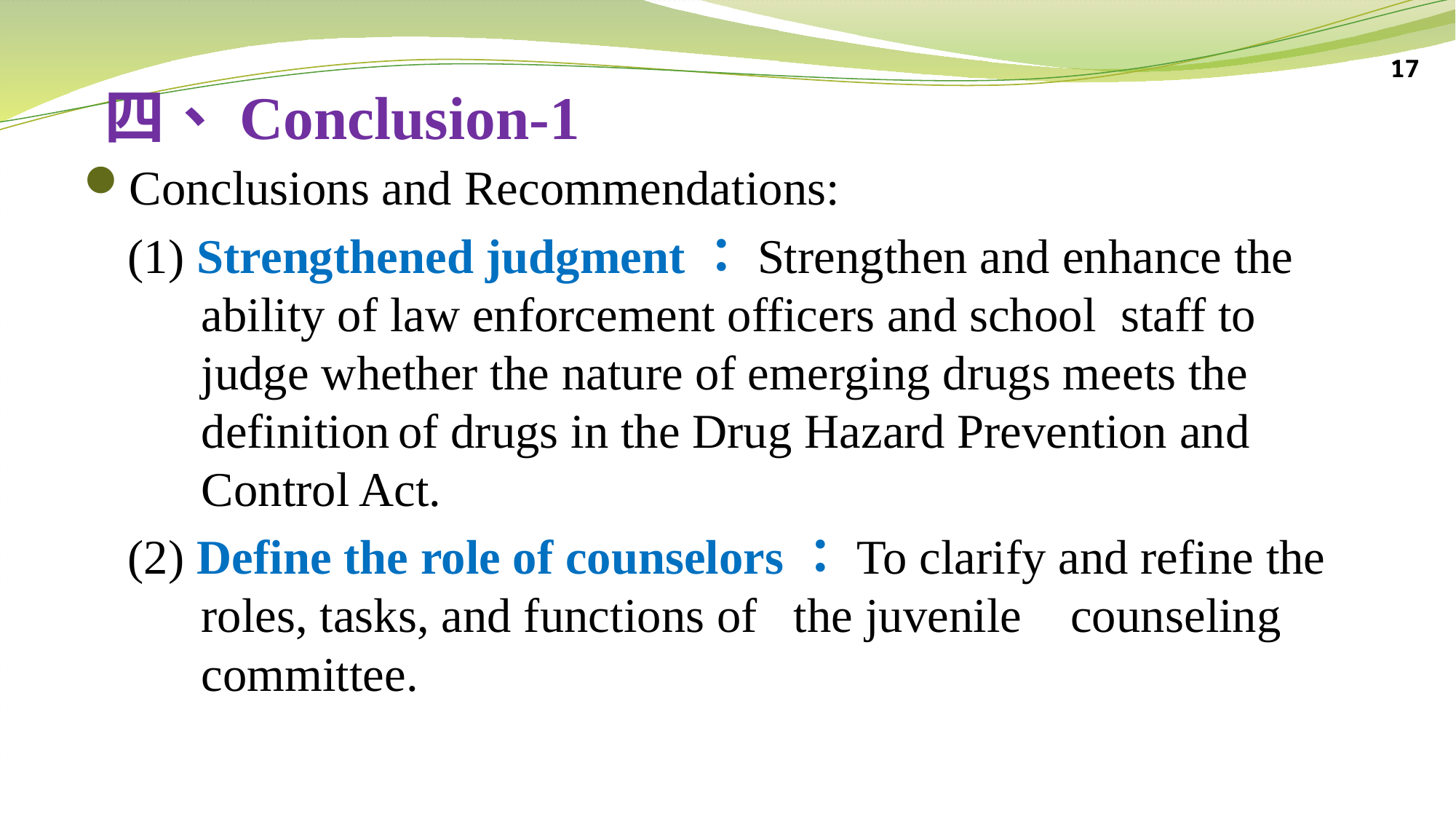

# 四、Conclusion-1
17
Conclusions and Recommendations:
 (1) Strengthened judgment：Strengthen and enhance the ability of law enforcement officers and school  staff to judge whether the nature of emerging drugs meets the definition of drugs in the Drug Hazard Prevention and Control Act.
 (2) Define the role of counselors：To clarify and refine the roles, tasks, and functions of   the juvenile    counseling committee.